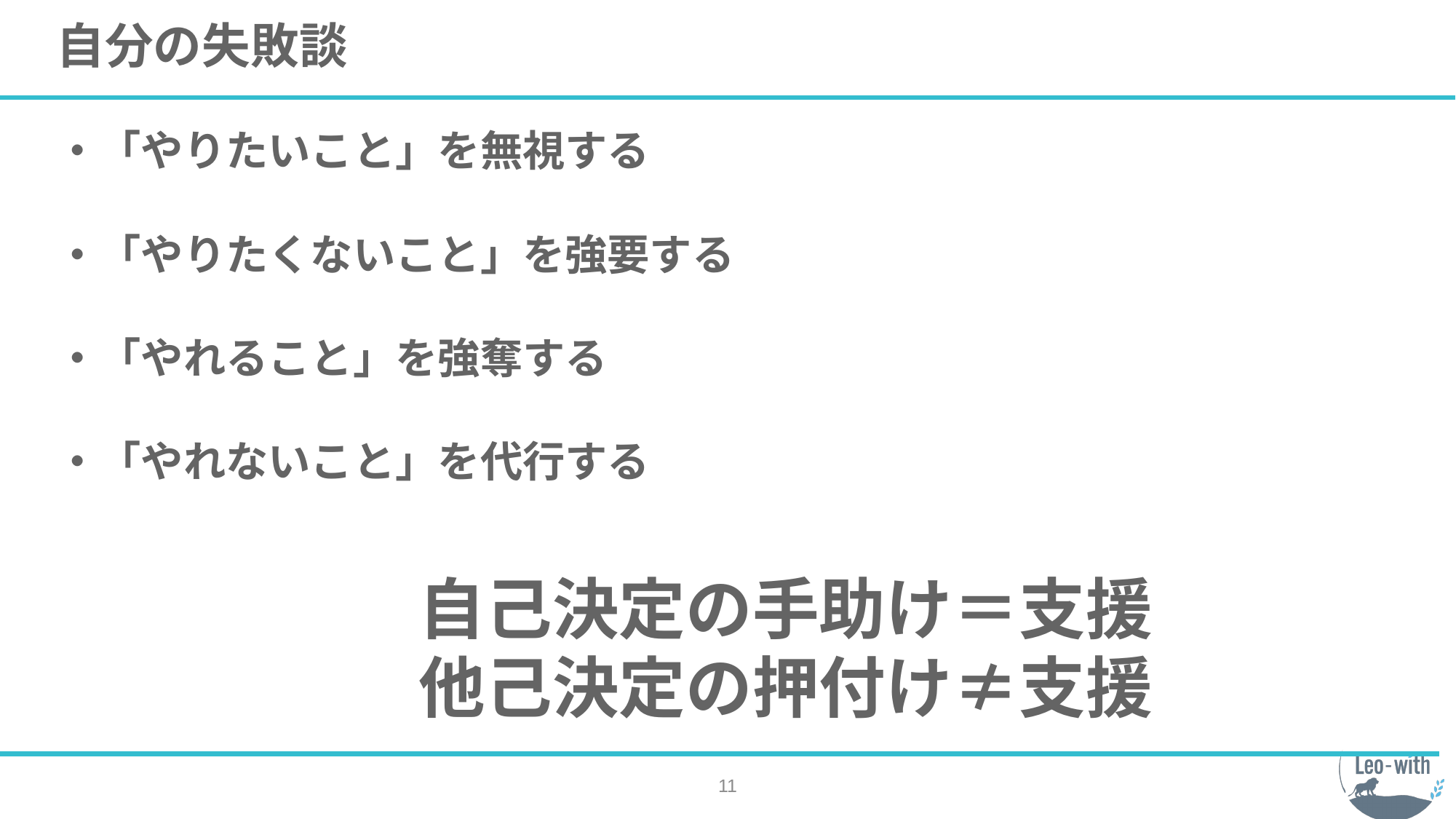

# 自分の失敗談
・「やりたいこと」を無視する

・「やりたくないこと」を強要する

・「やれること」を強奪する

・「やれないこと」を代行する
自己決定の手助け＝支援
他己決定の押付け≠支援
11